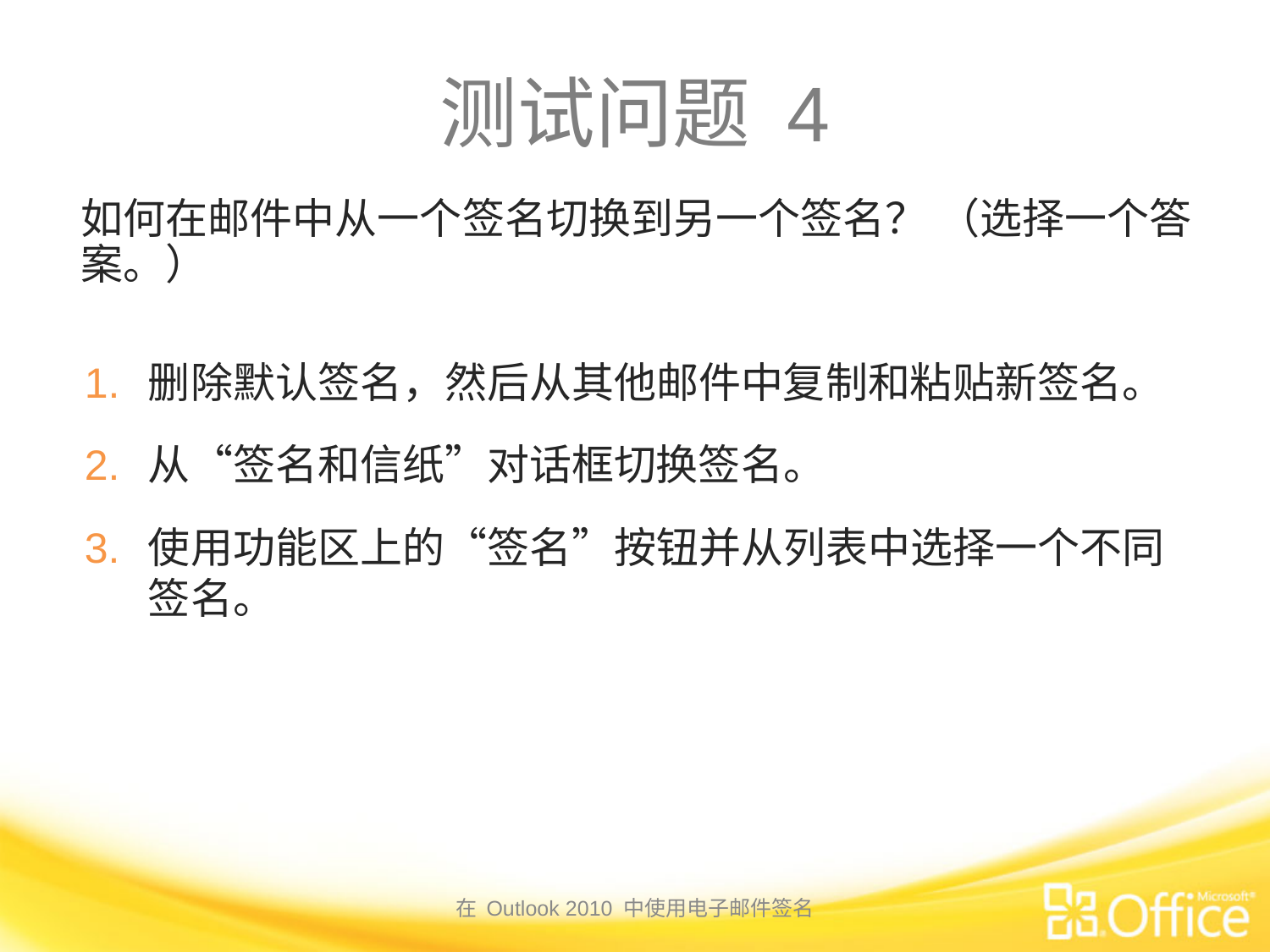

# 测试问题 4
如何在邮件中从一个签名切换到另一个签名？ （选择一个答案。）
删除默认签名，然后从其他邮件中复制和粘贴新签名。
从“签名和信纸”对话框切换签名。
使用功能区上的“签名”按钮并从列表中选择一个不同签名。
在 Outlook 2010 中使用电子邮件签名